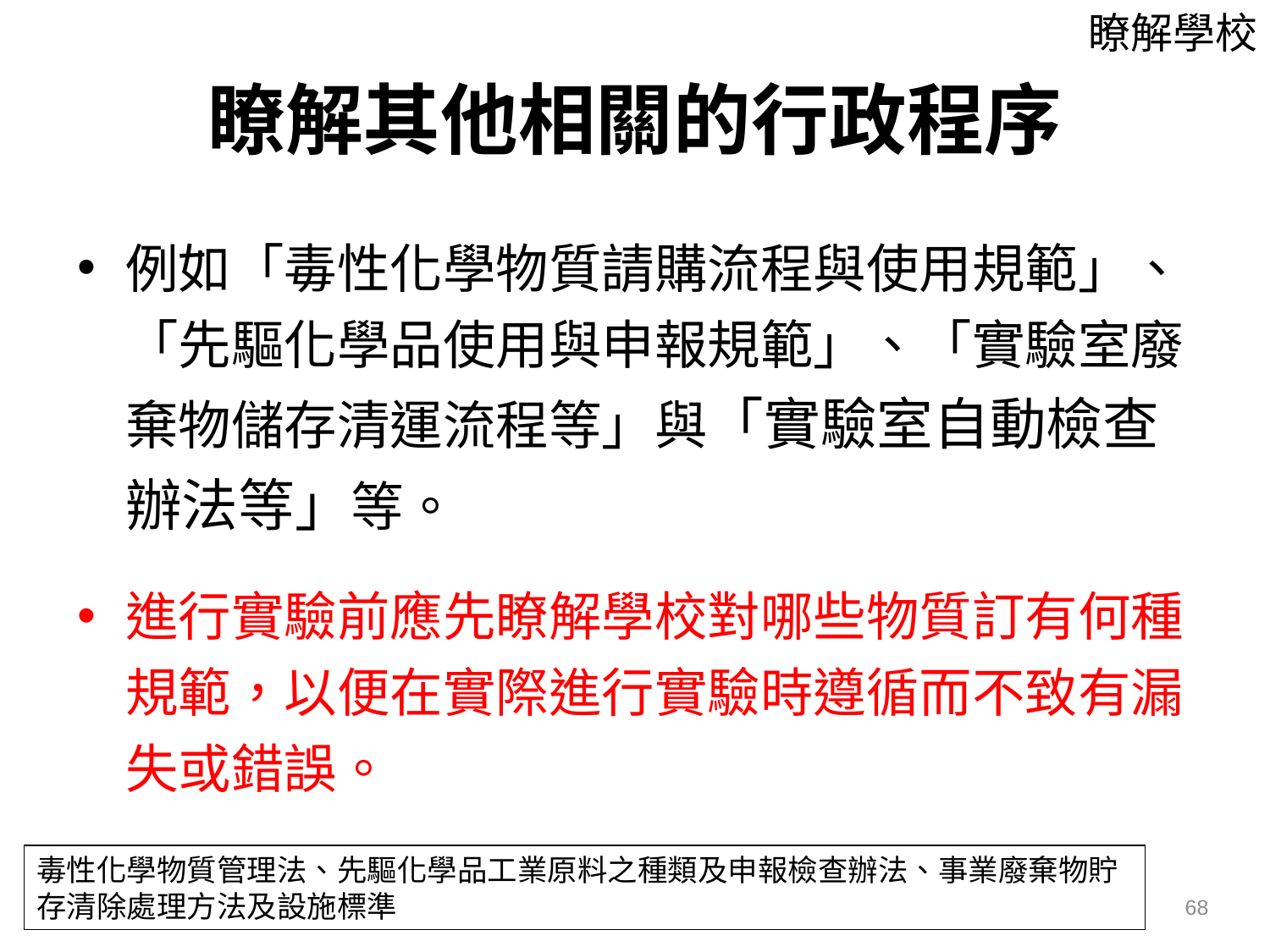

瞭解學校
# 瞭解其他相關的行政程序
例如「毒性化學物質請購流程與使用規範」、「先驅化學品使用與申報規範」、「實驗室廢棄物儲存清運流程等」與「實驗室自動檢查辦法等」等。

進行實驗前應先瞭解學校對哪些物質訂有何種規範，以便在實際進行實驗時遵循而不致有漏失或錯誤。

毒性化學物質管理法、先驅化學品工業原料之種類及申報檢查辦法、事業廢棄物貯存清除處理方法及設施標準
68